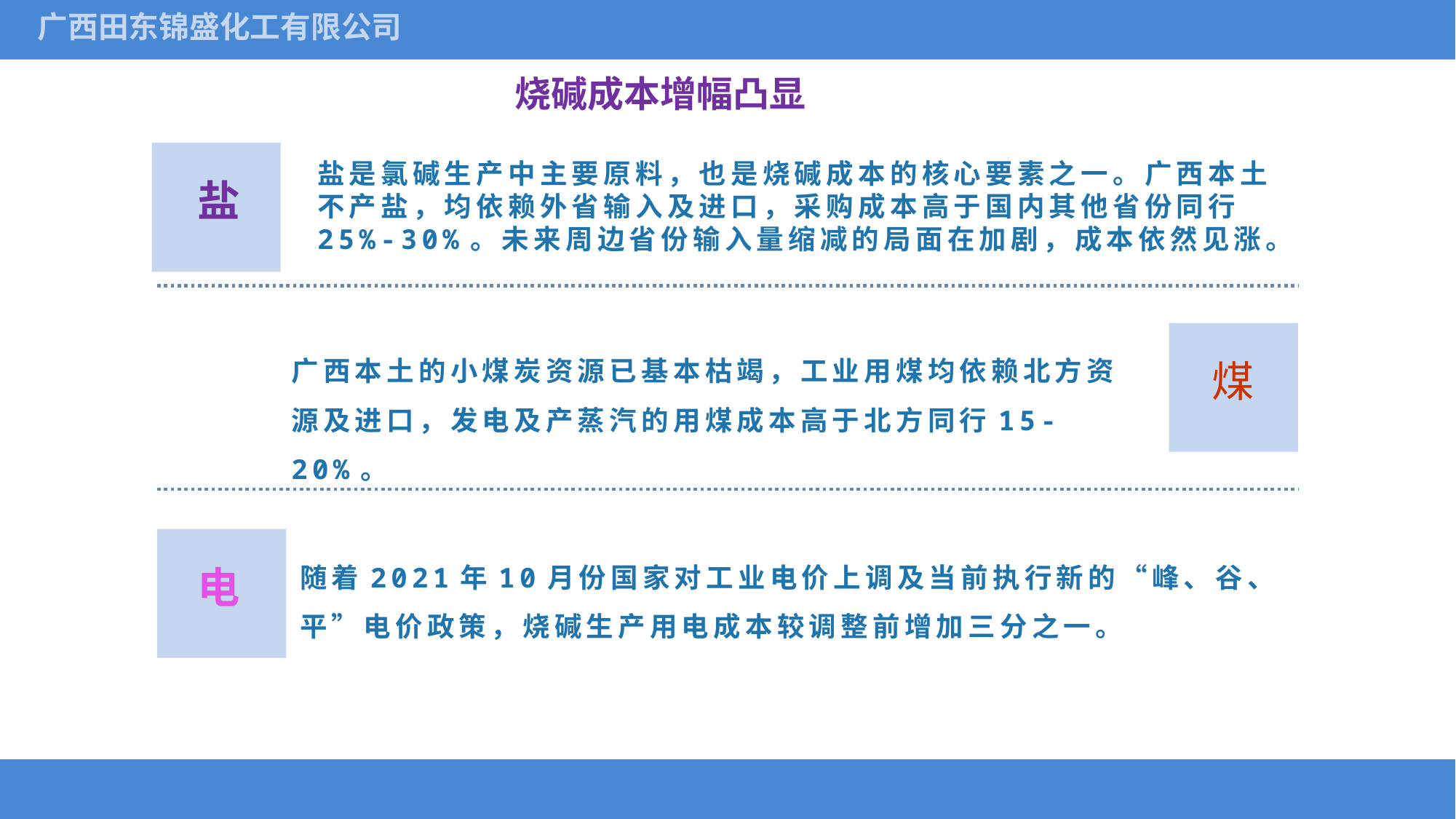

广西田东锦盛化工有限公司
烧碱成本增幅凸显

盐是氯碱生产中主要原料，也是烧碱成本的核心要素之一。广西本土不产盐，均依赖外省输入及进口，采购成本高于国内其他省份同行25%-30%。未来周边省份输入量缩减的局面在加剧，成本依然见涨。
盐

广西本土的小煤炭资源已基本枯竭，工业用煤均依赖北方资源及进口，发电及产蒸汽的用煤成本高于北方同行15-20%。
煤

随着2021年10月份国家对工业电价上调及当前执行新的“峰、谷、平”电价政策，烧碱生产用电成本较调整前增加三分之一。
电